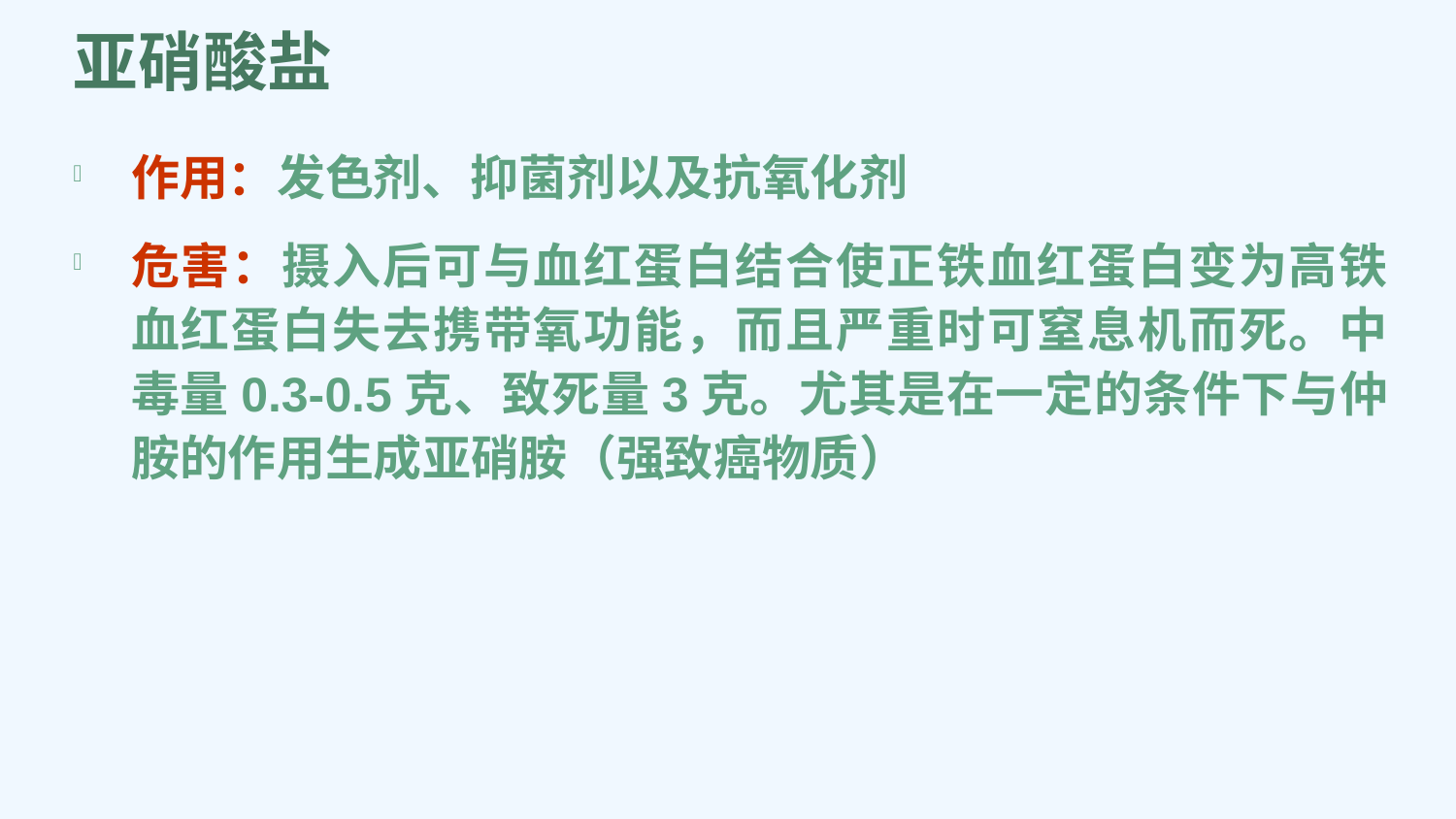

亚硝酸盐
作用：发色剂、抑菌剂以及抗氧化剂
危害：摄入后可与血红蛋白结合使正铁血红蛋白变为高铁血红蛋白失去携带氧功能，而且严重时可窒息机而死。中毒量0.3-0.5克、致死量3克。尤其是在一定的条件下与仲胺的作用生成亚硝胺（强致癌物质）